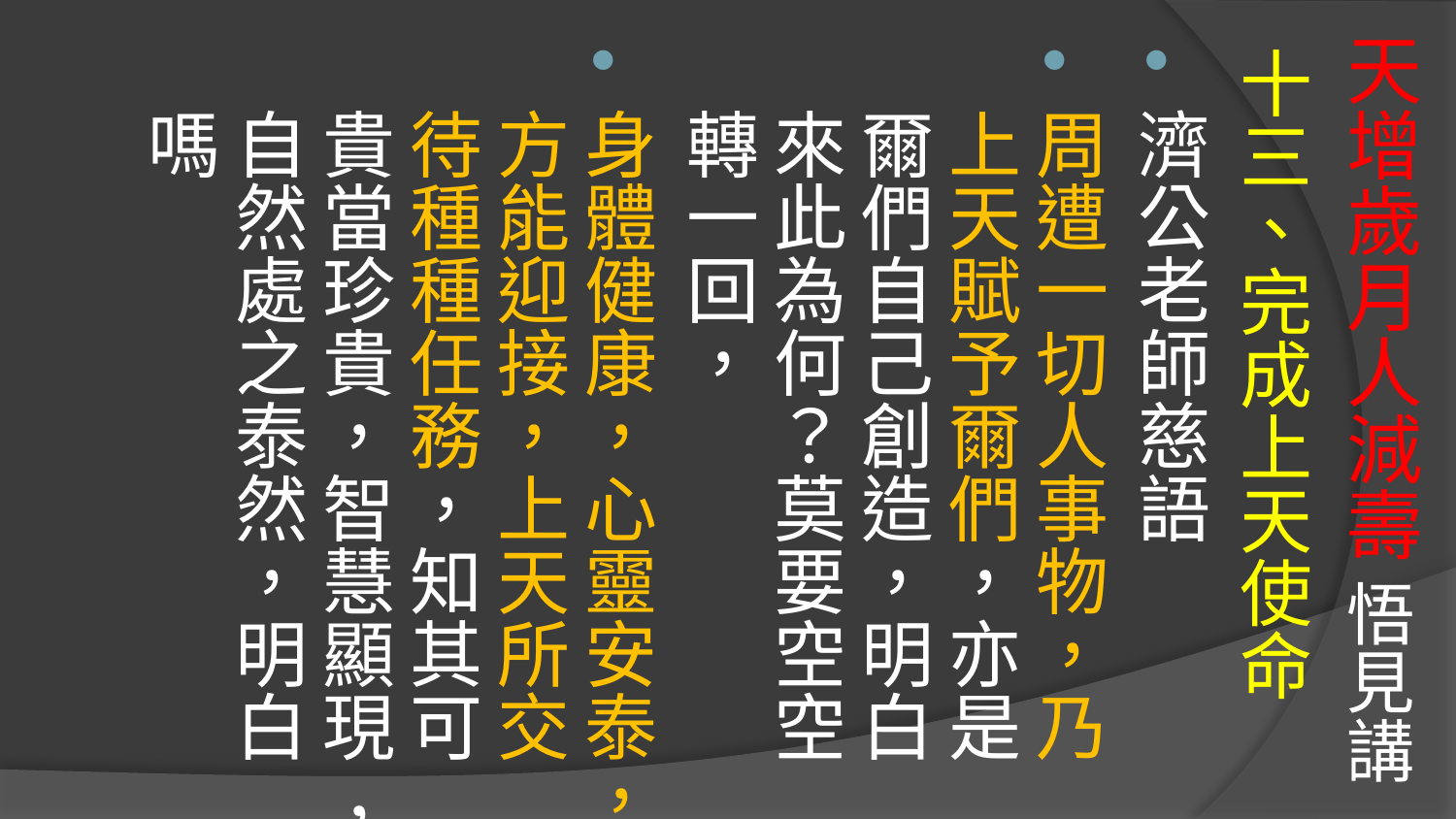

# 天增歲月人減壽 悟見講
十三、完成上天使命
濟公老師慈語
周遭一切人事物，乃上天賦予爾們，亦是爾們自己創造，明白來此為何？莫要空空轉一回，
身體健康，心靈安泰，方能迎接，上天所交待種種任務，知其可貴當珍貴，智慧顯現 ，自然處之泰然，明白嗎